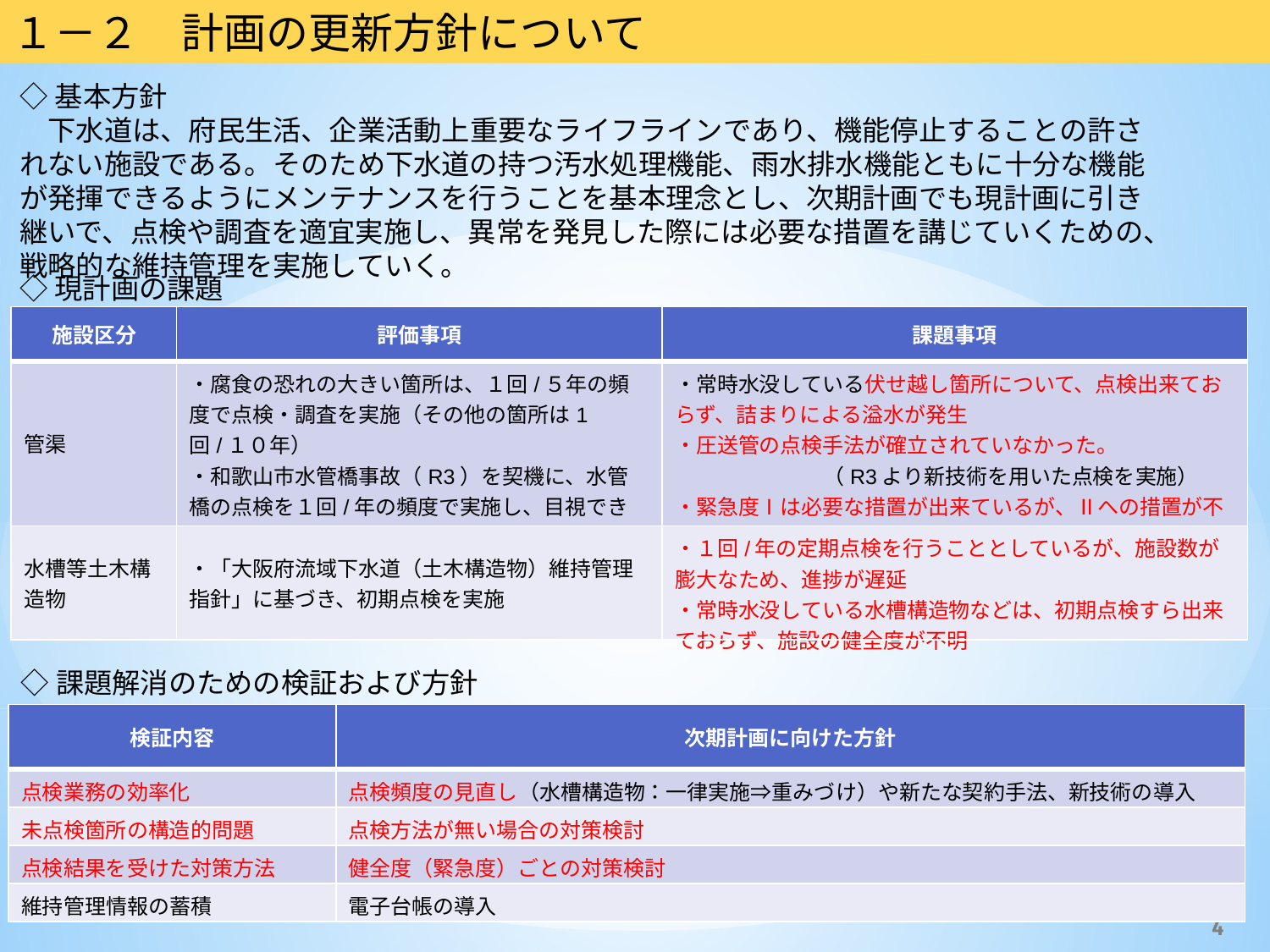

１－２　計画の更新方針について
◇基本方針
　下水道は、府民生活、企業活動上重要なライフラインであり、機能停止することの許されない施設である。そのため下水道の持つ汚水処理機能、雨水排水機能ともに十分な機能が発揮できるようにメンテナンスを行うことを基本理念とし、次期計画でも現計画に引き継いで、点検や調査を適宜実施し、異常を発見した際には必要な措置を講じていくための、戦略的な維持管理を実施していく。
◇現計画の課題
| 施設区分 | 評価事項 | 課題事項 |
| --- | --- | --- |
| 管渠 | ・腐食の恐れの大きい箇所は、１回/５年の頻度で点検・調査を実施（その他の箇所は1回/１０年） ・和歌山市水管橋事故（R3）を契機に、水管橋の点検を１回/年の頻度で実施し、目視できない箇所はドローンを活用 | ・常時水没している伏せ越し箇所について、点検出来ておらず、詰まりによる溢水が発生 ・圧送管の点検手法が確立されていなかった。　　　　　　　　　　　　（R3より新技術を用いた点検を実施） ・緊急度Ⅰは必要な措置が出来ているが、Ⅱへの措置が不十分 |
| 水槽等土木構造物 | ・「大阪府流域下水道（土木構造物）維持管理指針」に基づき、初期点検を実施 | ・１回/年の定期点検を行うこととしているが、施設数が膨大なため、進捗が遅延 ・常時水没している水槽構造物などは、初期点検すら出来ておらず、施設の健全度が不明 |
◇課題解消のための検証および方針
| 検証内容 | 次期計画に向けた方針 |
| --- | --- |
| 点検業務の効率化 | 点検頻度の見直し（水槽構造物：一律実施⇒重みづけ）や新たな契約手法、新技術の導入 |
| 未点検箇所の構造的問題 | 点検方法が無い場合の対策検討 |
| 点検結果を受けた対策方法 | 健全度（緊急度）ごとの対策検討 |
| 維持管理情報の蓄積 | 電子台帳の導入 |
4